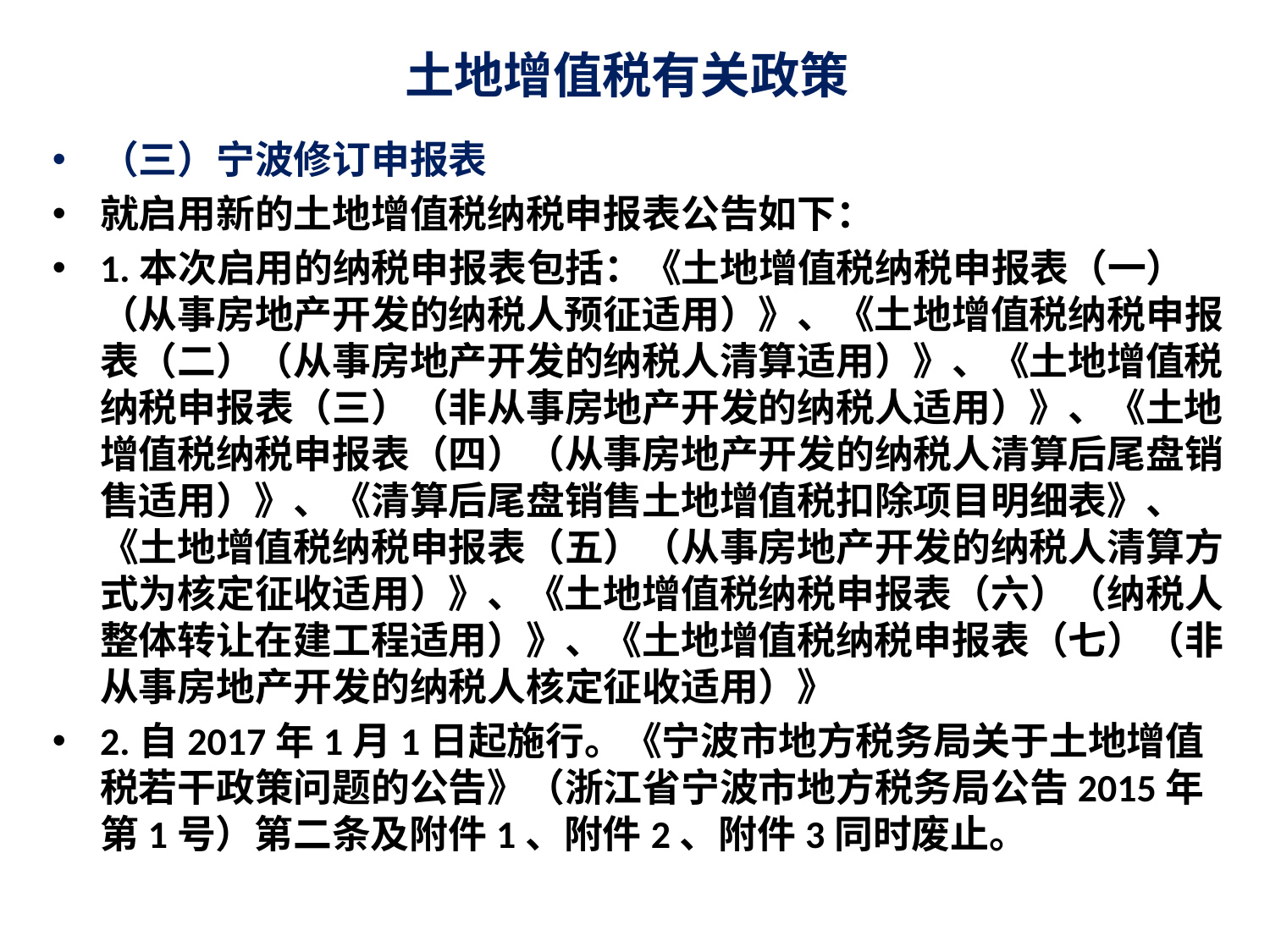

# 土地增值税有关政策
（三）宁波修订申报表
就启用新的土地增值税纳税申报表公告如下：
1.本次启用的纳税申报表包括：《土地增值税纳税申报表（一）（从事房地产开发的纳税人预征适用）》、《土地增值税纳税申报表（二）（从事房地产开发的纳税人清算适用）》、《土地增值税纳税申报表（三）（非从事房地产开发的纳税人适用）》、《土地增值税纳税申报表（四）（从事房地产开发的纳税人清算后尾盘销售适用）》、《清算后尾盘销售土地增值税扣除项目明细表》、《土地增值税纳税申报表（五）（从事房地产开发的纳税人清算方式为核定征收适用）》、《土地增值税纳税申报表（六）（纳税人整体转让在建工程适用）》、《土地增值税纳税申报表（七）（非从事房地产开发的纳税人核定征收适用）》
2.自2017年1月1日起施行。《宁波市地方税务局关于土地增值税若干政策问题的公告》（浙江省宁波市地方税务局公告2015年第1号）第二条及附件1、附件2、附件3同时废止。